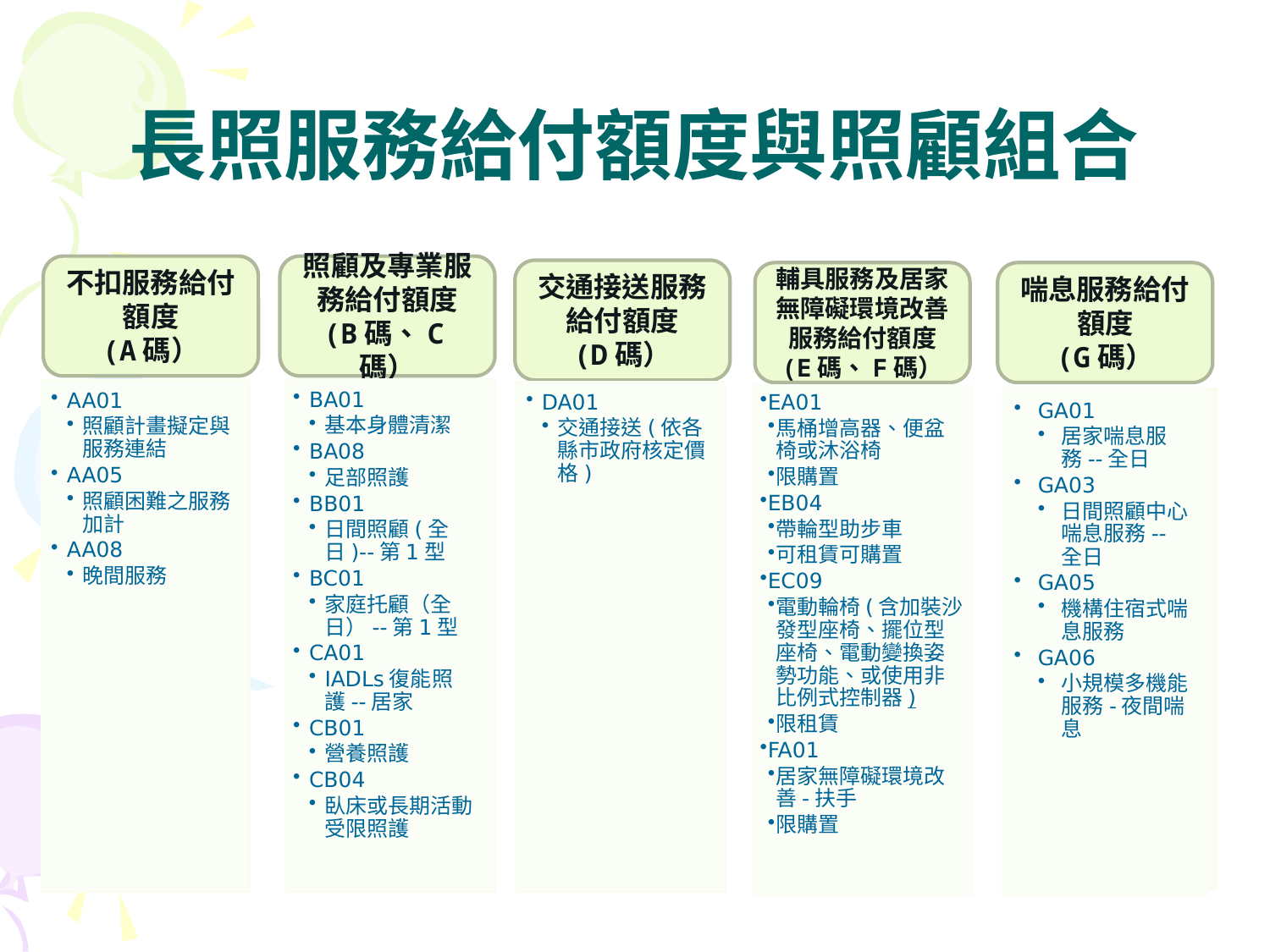

# 長照服務給付額度與照顧組合
不扣服務給付額度
(A碼）
照顧及專業服務給付額度
(B碼、C碼）
交通接送服務給付額度
(D碼）
輔具服務及居家無障礙環境改善服務給付額度
(E碼、F碼）
喘息服務給付額度
(G碼）
BA01
基本身體清潔
BA08
足部照護
BB01
日間照顧(全日)--第1型
BC01
家庭托顧（全日）--第1型
CA01
IADLs復能照護--居家
CB01
營養照護
CB04
臥床或長期活動受限照護

AA01
照顧計畫擬定與服務連結
AA05
照顧困難之服務加計
AA08
晚間服務

DA01
交通接送(依各縣市政府核定價格)
EA01
馬桶增高器、便盆椅或沐浴椅
限購置
EB04
帶輪型助步車
可租賃可購置
EC09
電動輪椅(含加裝沙發型座椅、擺位型座椅、電動變換姿勢功能、或使用非比例式控制器)
限租賃
FA01
居家無障礙環境改善-扶手
限購置
GA01
居家喘息服務--全日
GA03
日間照顧中心喘息服務--全日
GA05
機構住宿式喘息服務
GA06
小規模多機能服務-夜間喘息

44